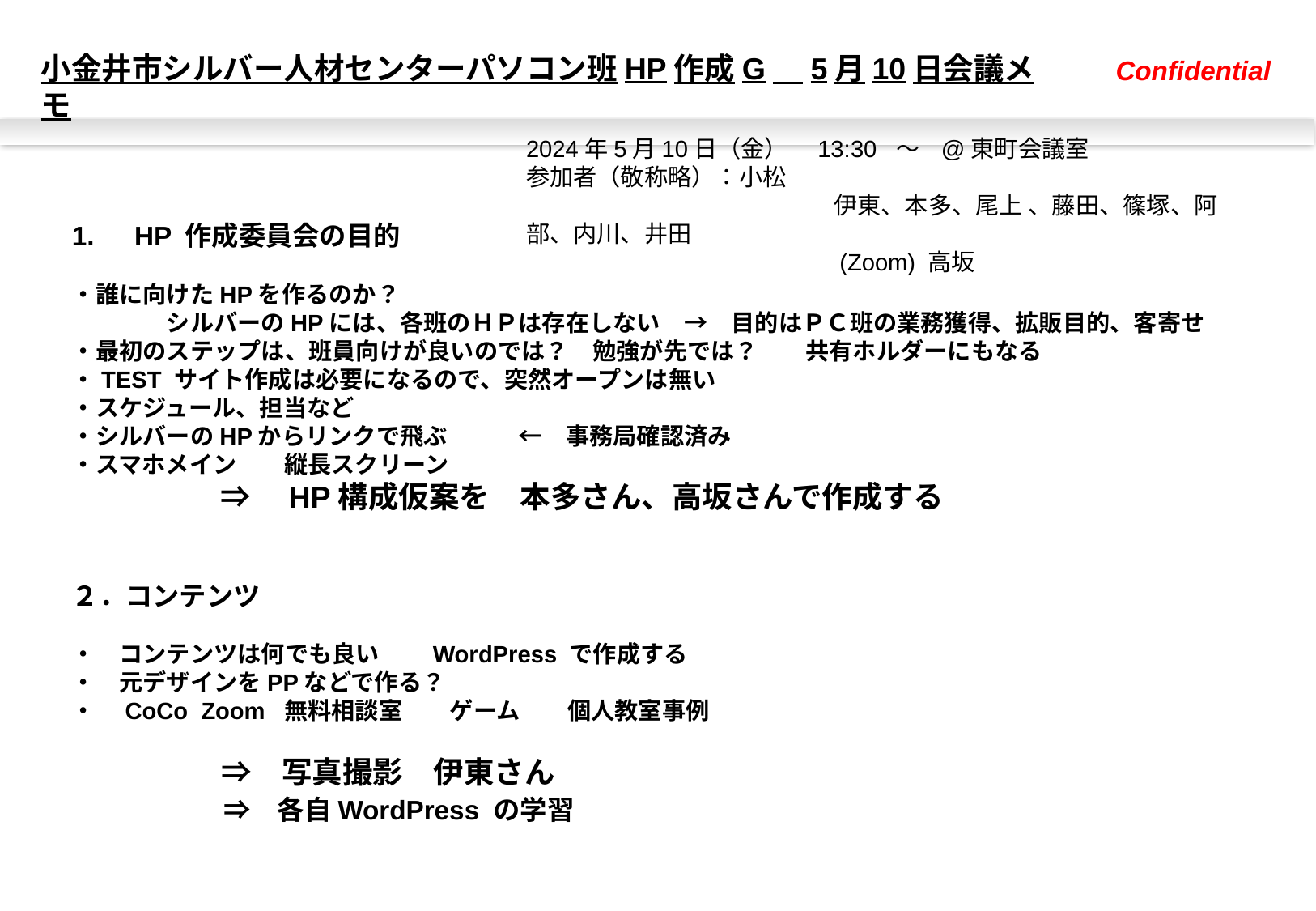

Confidential
小金井市シルバー人材センターパソコン班HP作成G　5月10日会議メモ
2024年5月10日（金）　13:30  ～   @東町会議室
参加者（敬称略）：小松
　　　　　　　　　　　　　伊東、本多、尾上 、藤田、篠塚、阿部、内川、井田
　　　　　　　　　　　　　(Zoom) 高坂
1.　HP 作成委員会の目的

・誰に向けたHPを作るのか？
　　　　シルバーのHPには、各班のＨＰは存在しない　→　目的はＰＣ班の業務獲得、拡販目的、客寄せ
・最初のステップは、班員向けが良いのでは？　勉強が先では？　　共有ホルダーにもなる
・TEST サイト作成は必要になるので、突然オープンは無い
・スケジュール、担当など
・シルバーのHPからリンクで飛ぶ　　　←　事務局確認済み
・スマホメイン　　縦長スクリーン
　　　　　　⇒　HP構成仮案を　本多さん、高坂さんで作成する

２．コンテンツ

・　コンテンツは何でも良い　　WordPress で作成する
・　元デザインをPPなどで作る？
・　CoCo  Zoom  無料相談室　　ゲーム　　個人教室事例

　　　　　　 ⇒　写真撮影　伊東さん
　　　　　⇒　各自WordPress の学習